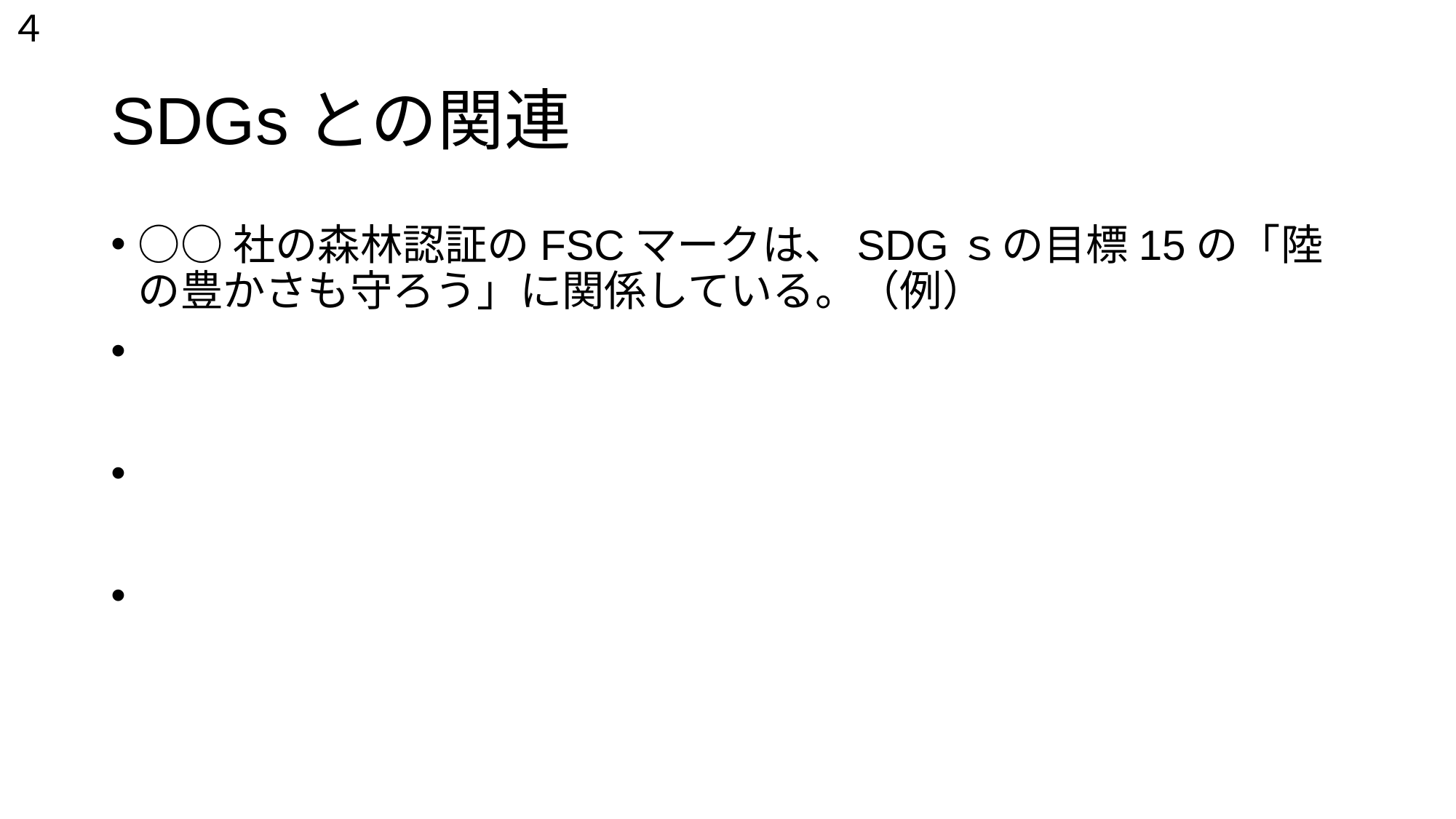

４
# SDGsとの関連
○○社の森林認証のFSCマークは、SDGｓの目標15の「陸の豊かさも守ろう」に関係している。（例）